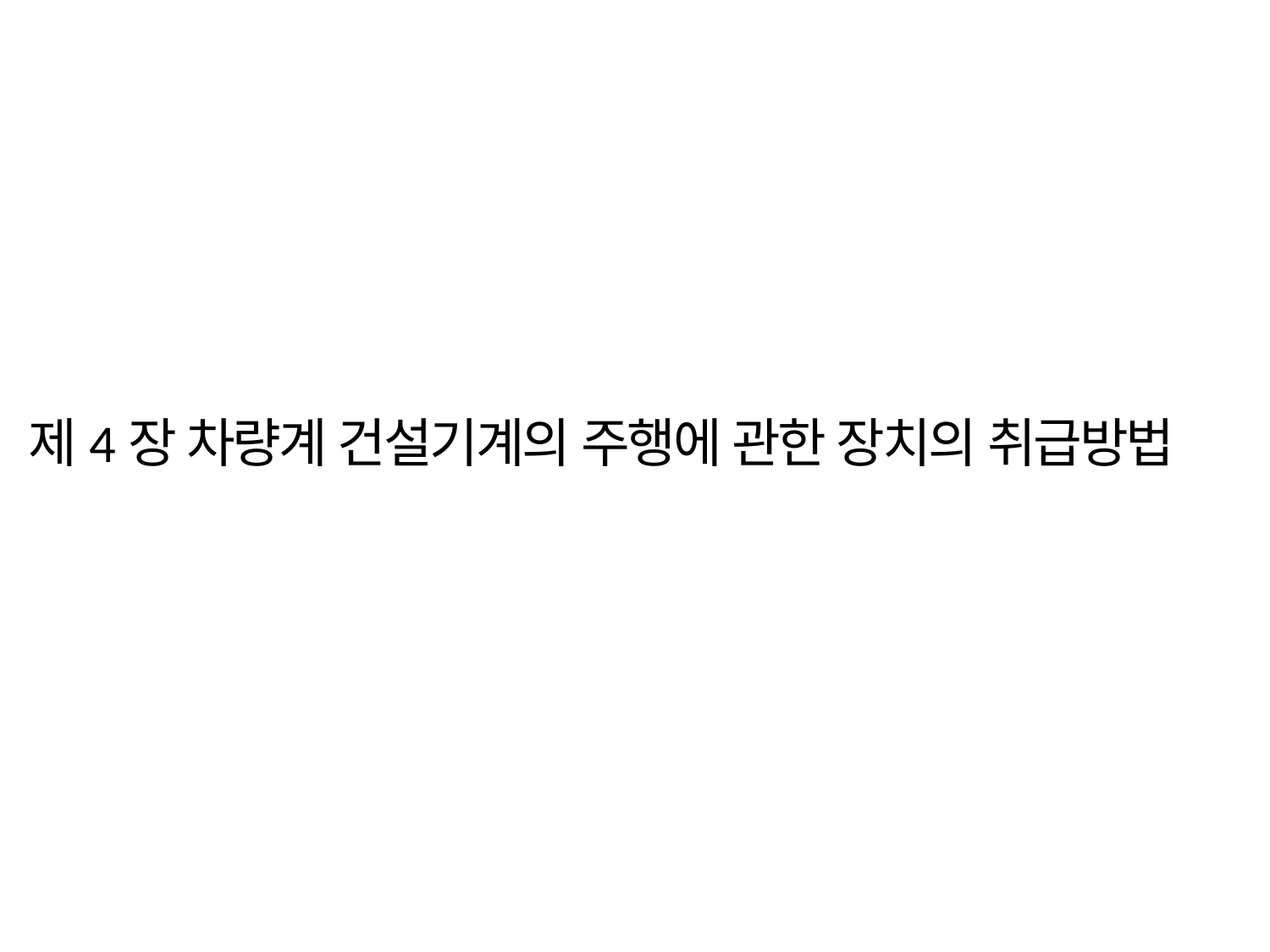

# 제4장 차량계 건설기계의 주행에 관한 장치의 취급방법